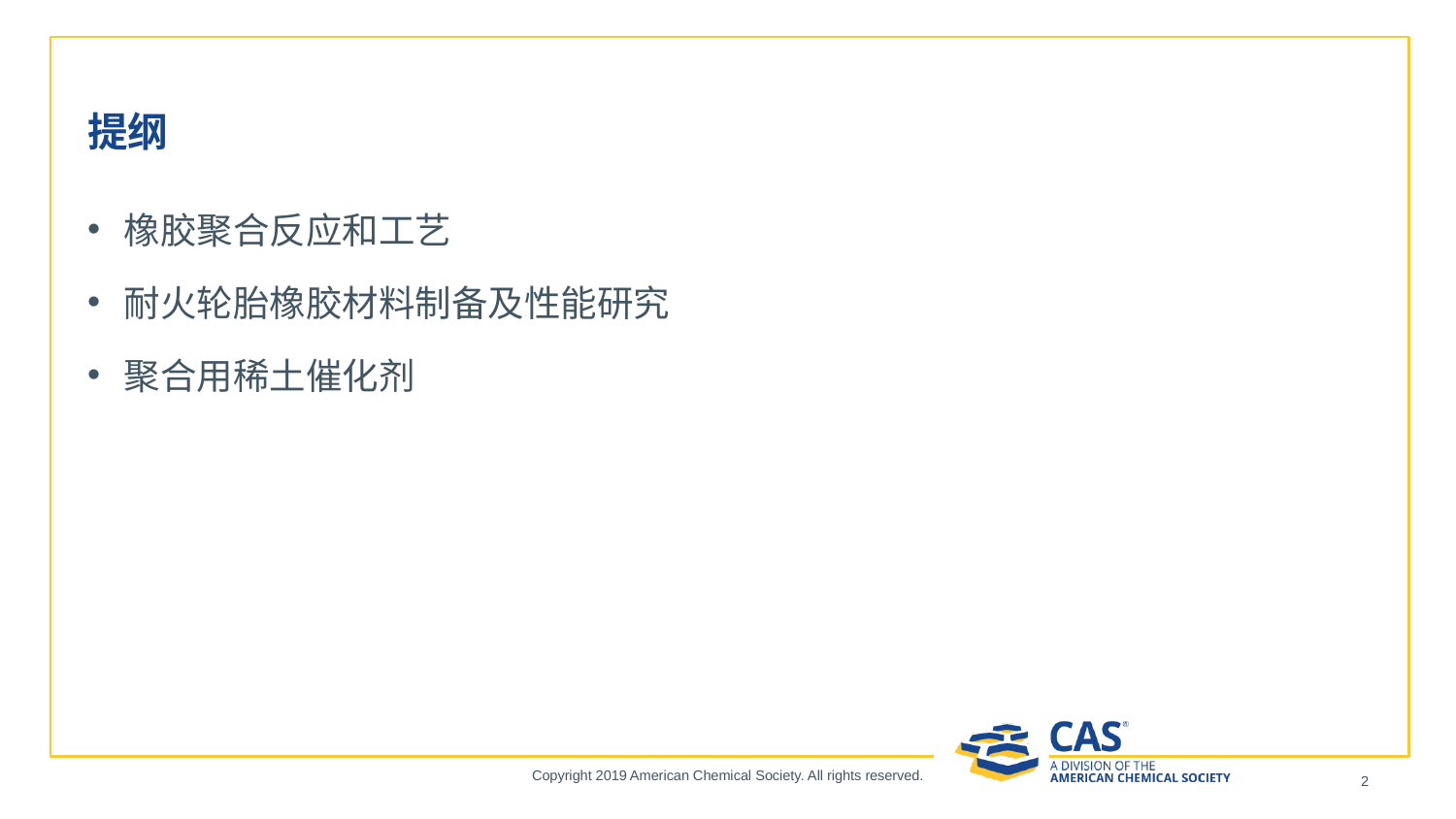

# 提纲
橡胶聚合反应和工艺
耐火轮胎橡胶材料制备及性能研究
聚合用稀土催化剂
Copyright 2019 American Chemical Society. All rights reserved.
2